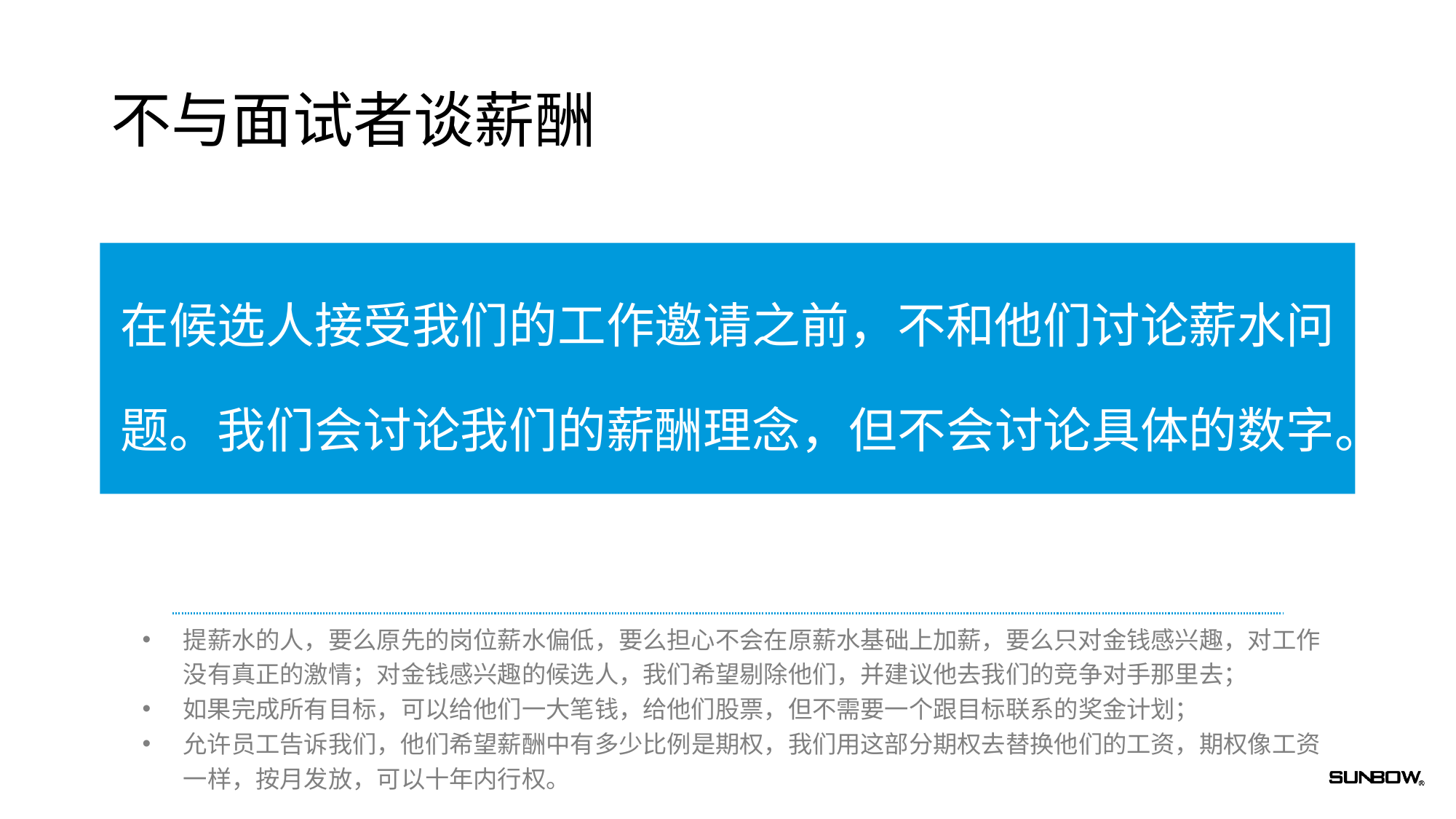

# 不与面试者谈薪酬
在候选人接受我们的工作邀请之前，不和他们讨论薪水问题。我们会讨论我们的薪酬理念，但不会讨论具体的数字。
提薪水的人，要么原先的岗位薪水偏低，要么担心不会在原薪水基础上加薪，要么只对金钱感兴趣，对工作没有真正的激情；对金钱感兴趣的候选人，我们希望剔除他们，并建议他去我们的竞争对手那里去；
如果完成所有目标，可以给他们一大笔钱，给他们股票，但不需要一个跟目标联系的奖金计划；
允许员工告诉我们，他们希望薪酬中有多少比例是期权，我们用这部分期权去替换他们的工资，期权像工资一样，按月发放，可以十年内行权。
44